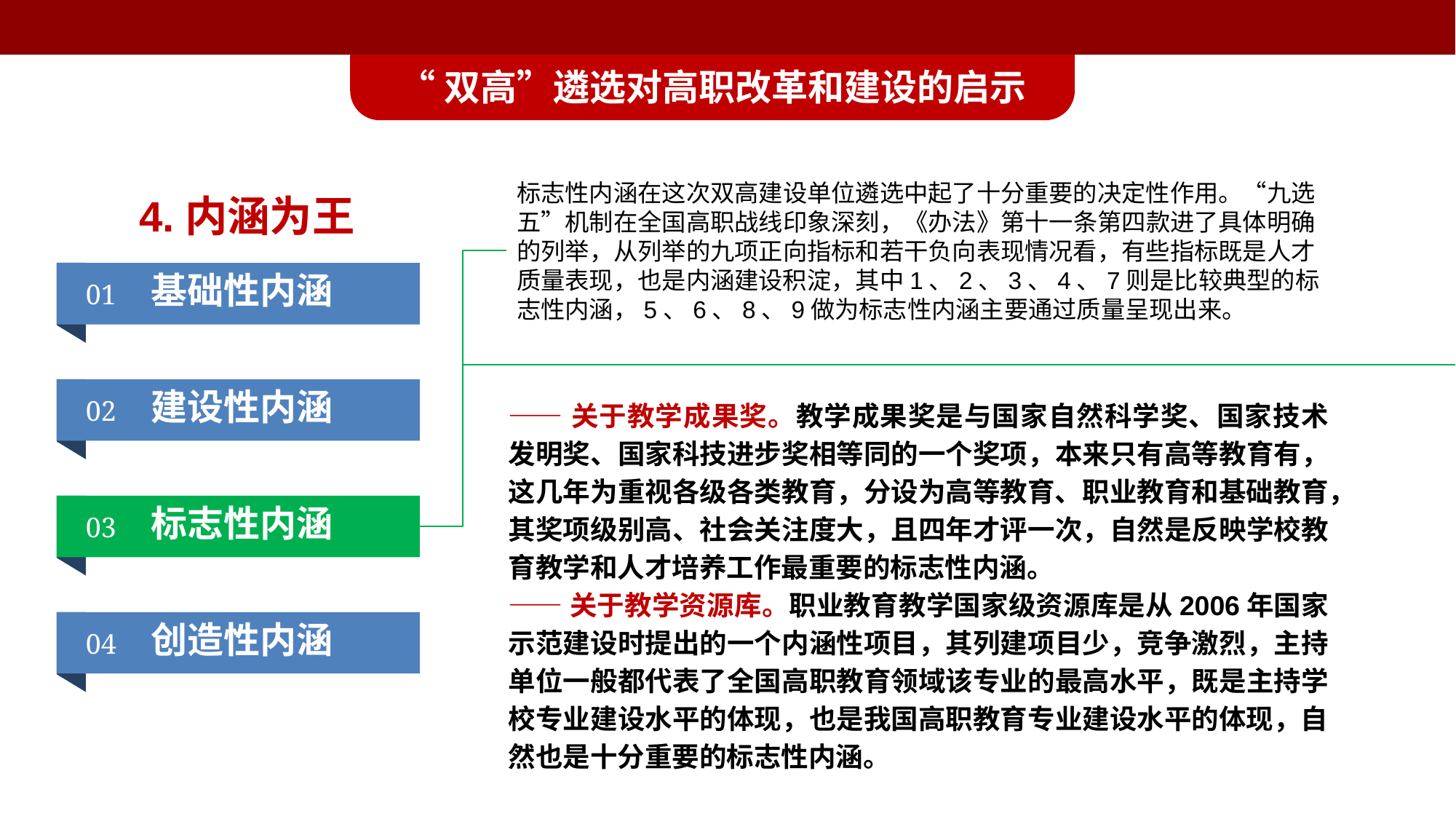

“双高”遴选对高职改革和建设的启示
4.内涵为王
标志性内涵在这次双高建设单位遴选中起了十分重要的决定性作用。“九选五”机制在全国高职战线印象深刻，《办法》第十一条第四款进了具体明确的列举，从列举的九项正向指标和若干负向表现情况看，有些指标既是人才质量表现，也是内涵建设积淀，其中1、2、3、4、7则是比较典型的标志性内涵，5、6、8、9做为标志性内涵主要通过质量呈现出来。

基础性内涵
01

建设性内涵
02
标志性内涵

03
创造性内涵

04
——关于教学成果奖。教学成果奖是与国家自然科学奖、国家技术发明奖、国家科技进步奖相等同的一个奖项，本来只有高等教育有，这几年为重视各级各类教育，分设为高等教育、职业教育和基础教育，其奖项级别高、社会关注度大，且四年才评一次，自然是反映学校教育教学和人才培养工作最重要的标志性内涵。
——关于教学资源库。职业教育教学国家级资源库是从2006年国家示范建设时提出的一个内涵性项目，其列建项目少，竞争激烈，主持单位一般都代表了全国高职教育领域该专业的最高水平，既是主持学校专业建设水平的体现，也是我国高职教育专业建设水平的体现，自然也是十分重要的标志性内涵。